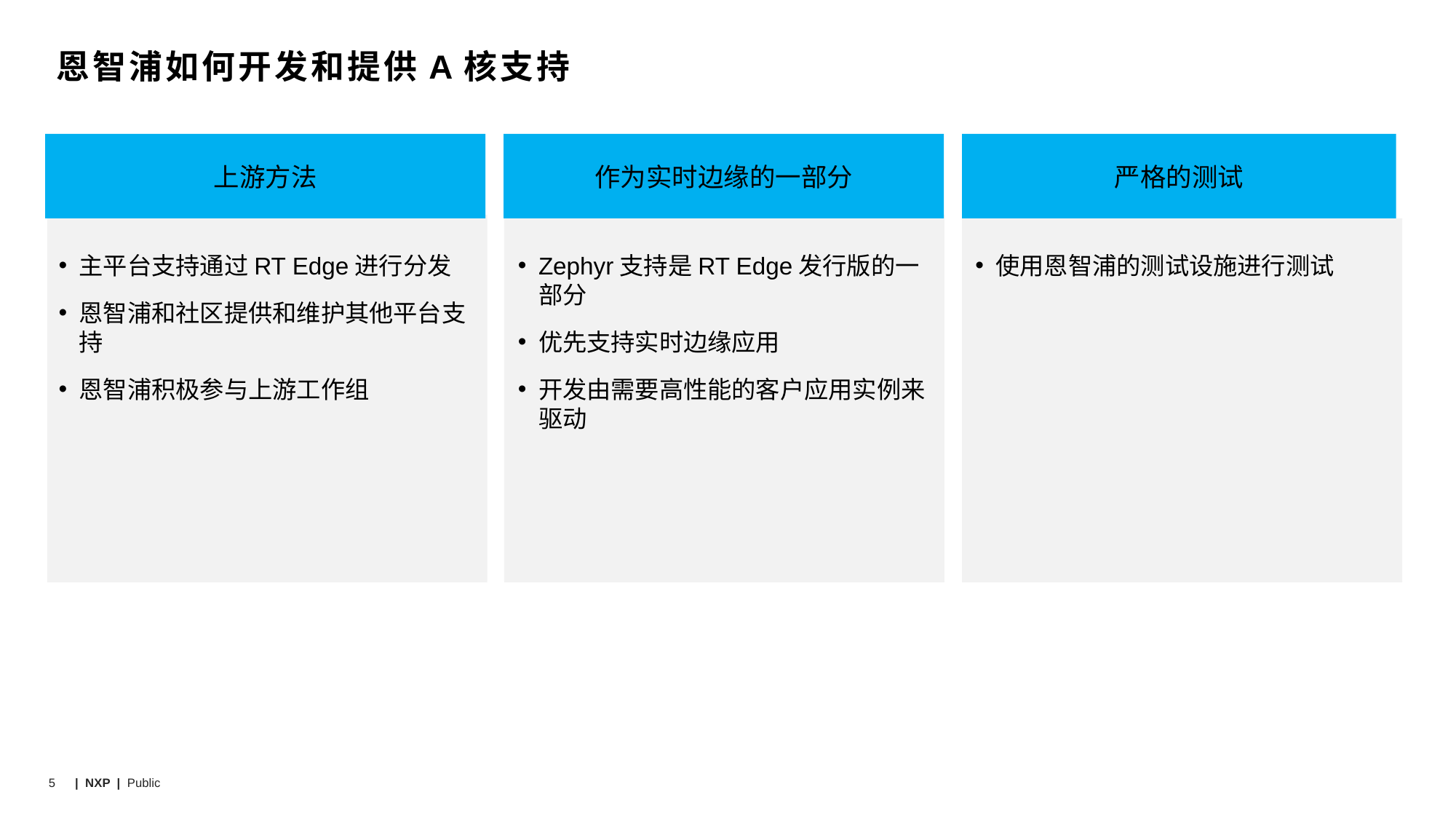

# 恩智浦如何开发和提供A核支持
上游方法
作为实时边缘的一部分
严格的测试

主平台支持通过RT Edge进行分发
恩智浦和社区提供和维护其他平台支持
恩智浦积极参与上游工作组
Zephyr支持是RT Edge发行版的一部分
优先支持实时边缘应用
开发由需要高性能的客户应用实例来驱动
使用恩智浦的测试设施进行测试